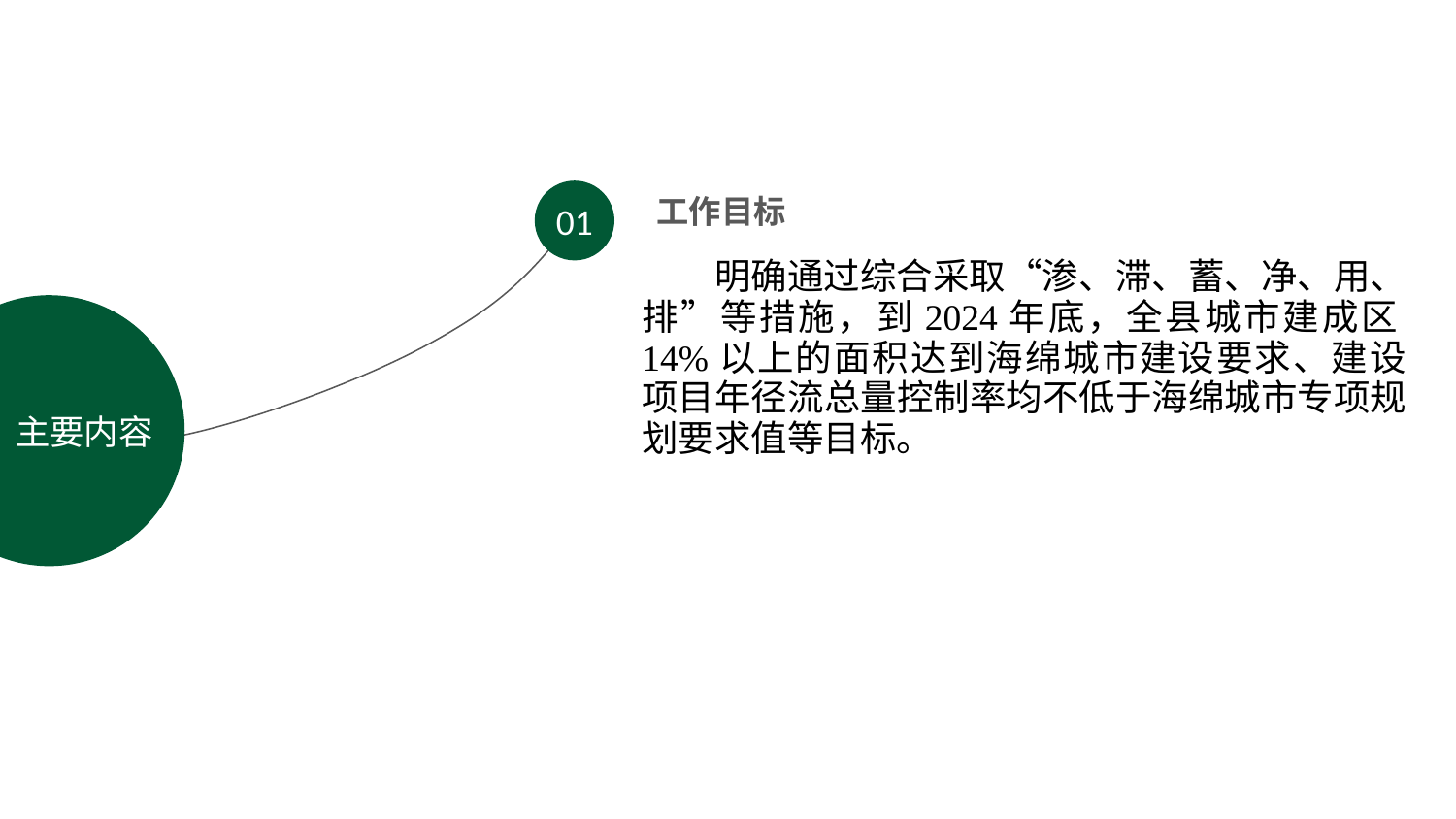

01
工作目标

             明确通过综合采取“渗、滞、蓄、净、用、排”等措施，到2024年底，全县城市建成区14%以上的面积达到海绵城市建设要求、建设项目年径流总量控制率均不低于海绵城市专项规划要求值等目标。
主要内容